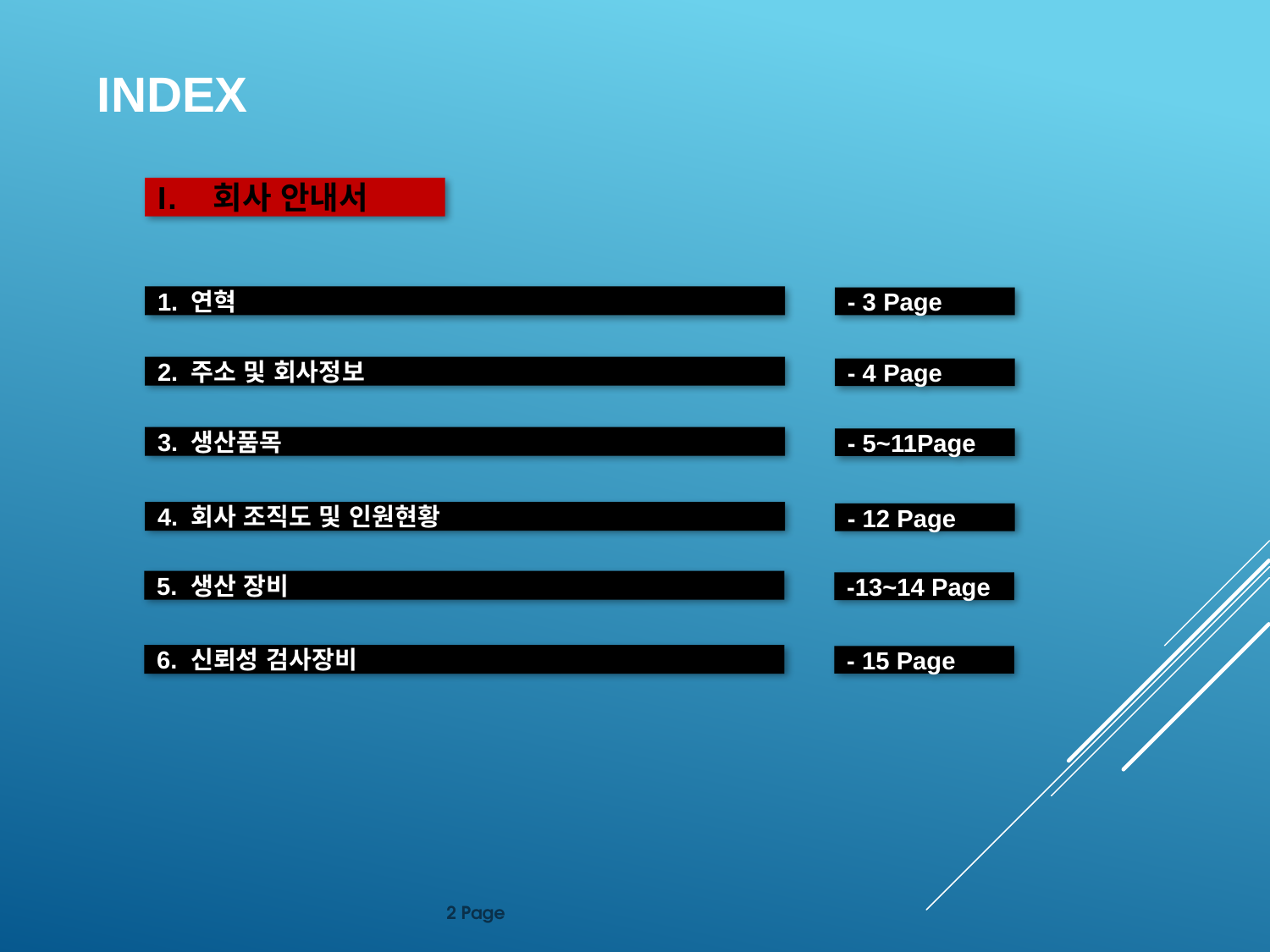

INDEX
회사 안내서
1. 연혁
- 3 Page
2. 주소 및 회사정보
- 4 Page
3. 생산품목
- 5~11Page
4. 회사 조직도 및 인원현황
- 12 Page
5. 생산 장비
-13~14 Page
6. 신뢰성 검사장비
- 15 Page
2 Page